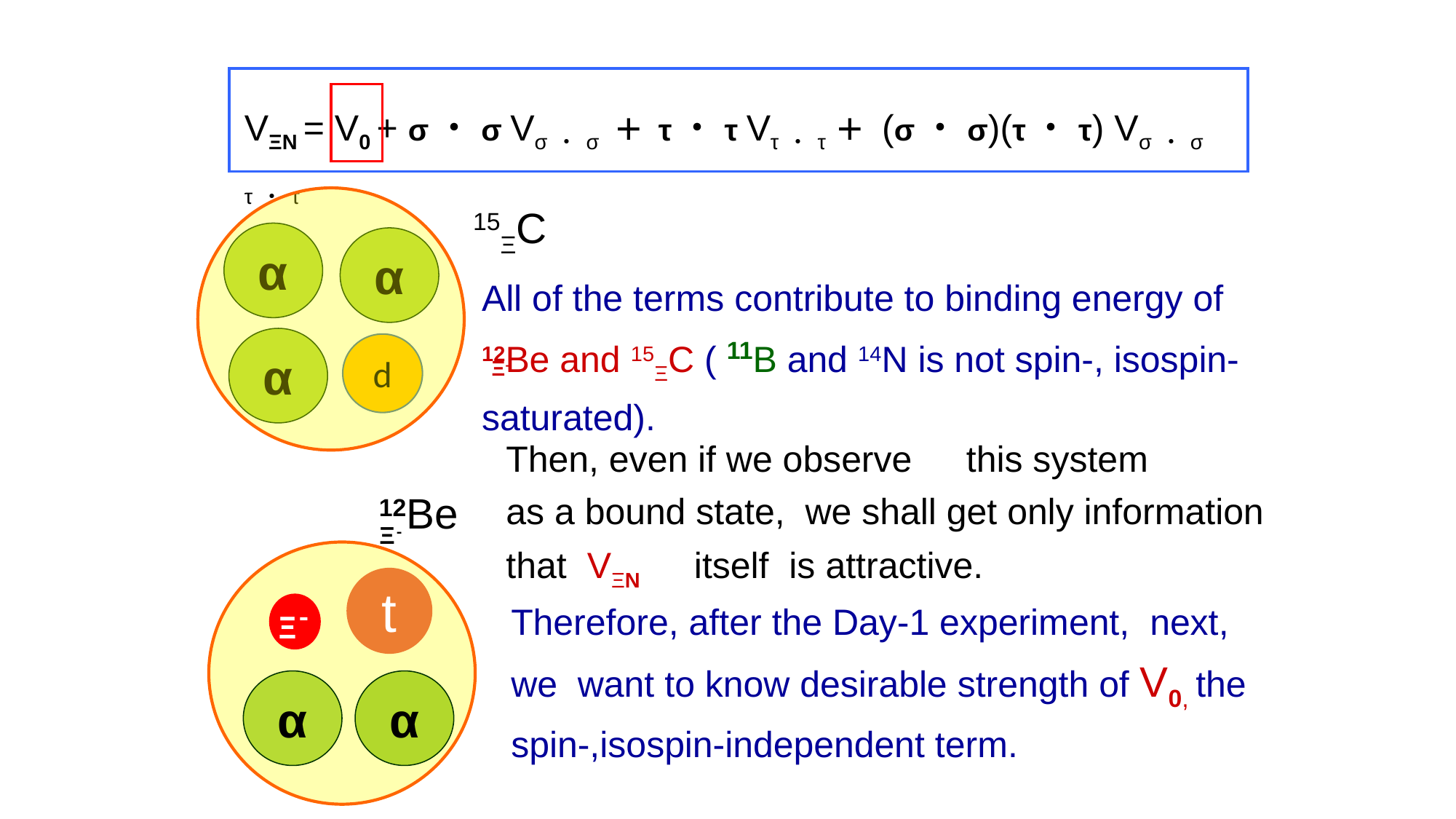

VΞN = V0 + σ・σ Vσ・σ ＋ τ・τ Vτ・τ＋ (σ・σ)(τ・τ) Vσ・σ　τ・τ

15ΞC
α
α
All of the terms contribute to binding energy of  12Be and 15ΞC ( 11B and 14N is not spin-, isospin- saturated).
α
d
Ξ-
Then, even if we observe　this system
as a bound state,  we shall get only information
that  VΞN　itself  is attractive.
12Be

Ξ-

t
Ξ-
Therefore, after the Day-1 experiment,  next,
we  want to know desirable strength of V0, the spin-,isospin-independent term.

α
α